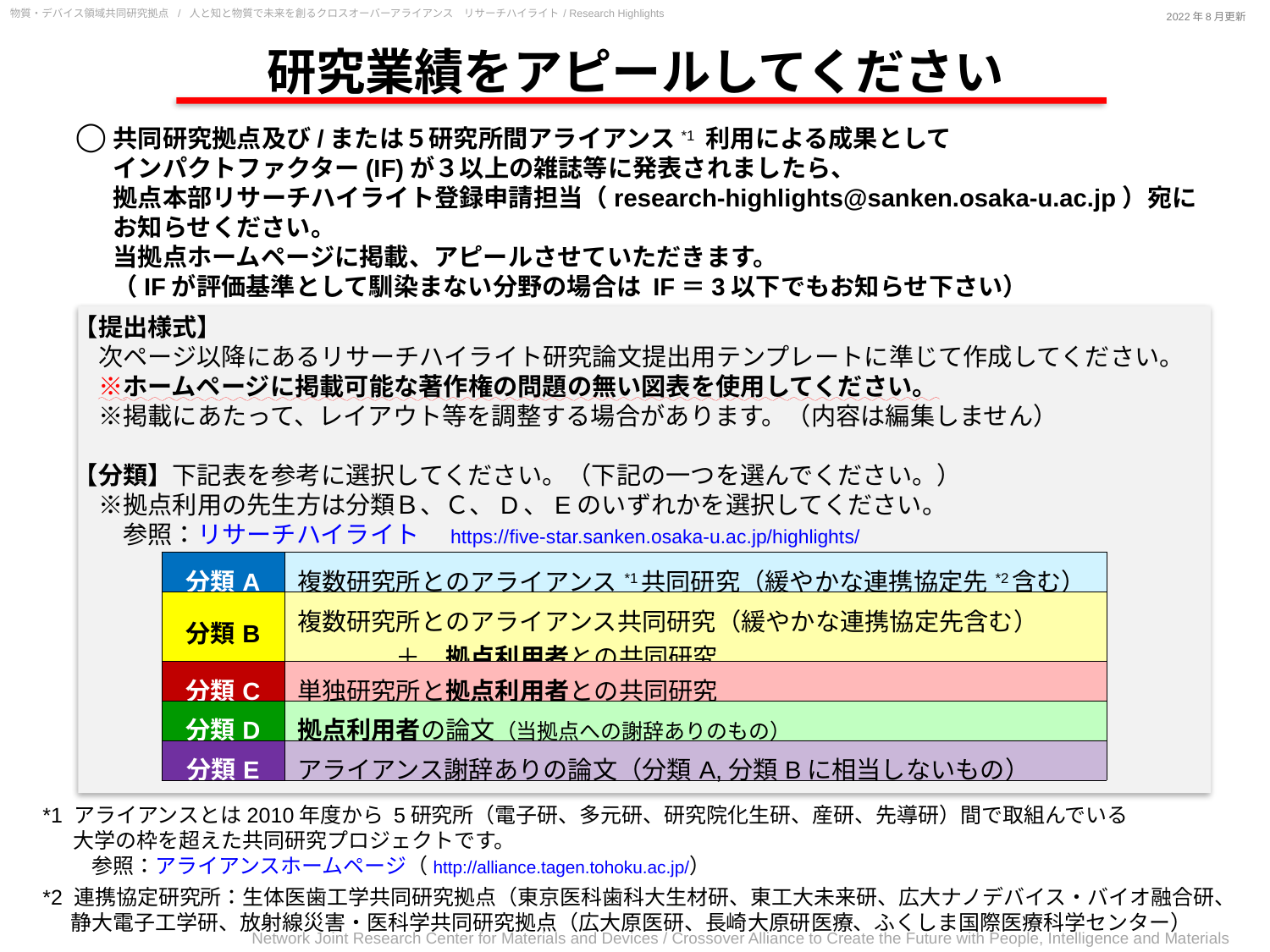

物質・デバイス領域共同研究拠点   /  人と知と物質で未来を創るクロスオーバーアライアンス　リサーチハイライト / Research Highlights
2022年8月更新
研究業績をアピールしてください

◯
共同研究拠点及び/または５研究所間アライアンス*1 利用による成果として　
インパクトファクター(IF)が３以上の雑誌等に発表されましたら、
拠点本部リサーチハイライト登録申請担当（research-highlights@sanken.osaka-u.ac.jp）宛にお知らせください。
当拠点ホームページに掲載、アピールさせていただきます。
（IFが評価基準として馴染まない分野の場合は IF＝3以下でもお知らせ下さい）
【提出様式】
　次ページ以降にあるリサーチハイライト研究論文提出用テンプレートに準じて作成してください。
　※ホームページに掲載可能な著作権の問題の無い図表を使用してください。
　※掲載にあたって、レイアウト等を調整する場合があります。（内容は編集しません）

【分類】下記表を参考に選択してください。（下記の一つを選んでください。）
　※拠点利用の先生方は分類Ｂ、Ｃ、D、Eのいずれかを選択してください。
　　参照：リサーチハイライト　https://five-star.sanken.osaka-u.ac.jp/highlights/

| 分類A | 複数研究所とのアライアンス\*1共同研究（緩やかな連携協定先\*2含む） |
| --- | --- |
| 分類B | 複数研究所とのアライアンス共同研究（緩やかな連携協定先含む）　 　　　　＋　拠点利用者との共同研究 |
| 分類C | 単独研究所と拠点利用者との共同研究 |
| 分類D | 拠点利用者の論文（当拠点への謝辞ありのもの） |
| 分類E | アライアンス謝辞ありの論文（分類A,分類Bに相当しないもの） |
*1 アライアンスとは2010年度から 5研究所（電子研、多元研、研究院化生研、産研、先導研）間で取組んでいる
　  大学の枠を超えた共同研究プロジェクトです。
　      参照：アライアンスホームページ（http://alliance.tagen.tohoku.ac.jp/）
*2 連携協定研究所：生体医歯工学共同研究拠点（東京医科歯科大生材研、東工大未来研、広大ナノデバイス・バイオ融合研、
     静大電子工学研、放射線災害・医科学共同研究拠点（広大原医研、長崎大原研医療、ふくしま国際医療科学センター）
Network Joint Research Center for Materials and Devices / Crossover Alliance to Create the Future with People, Intelligence and Materials